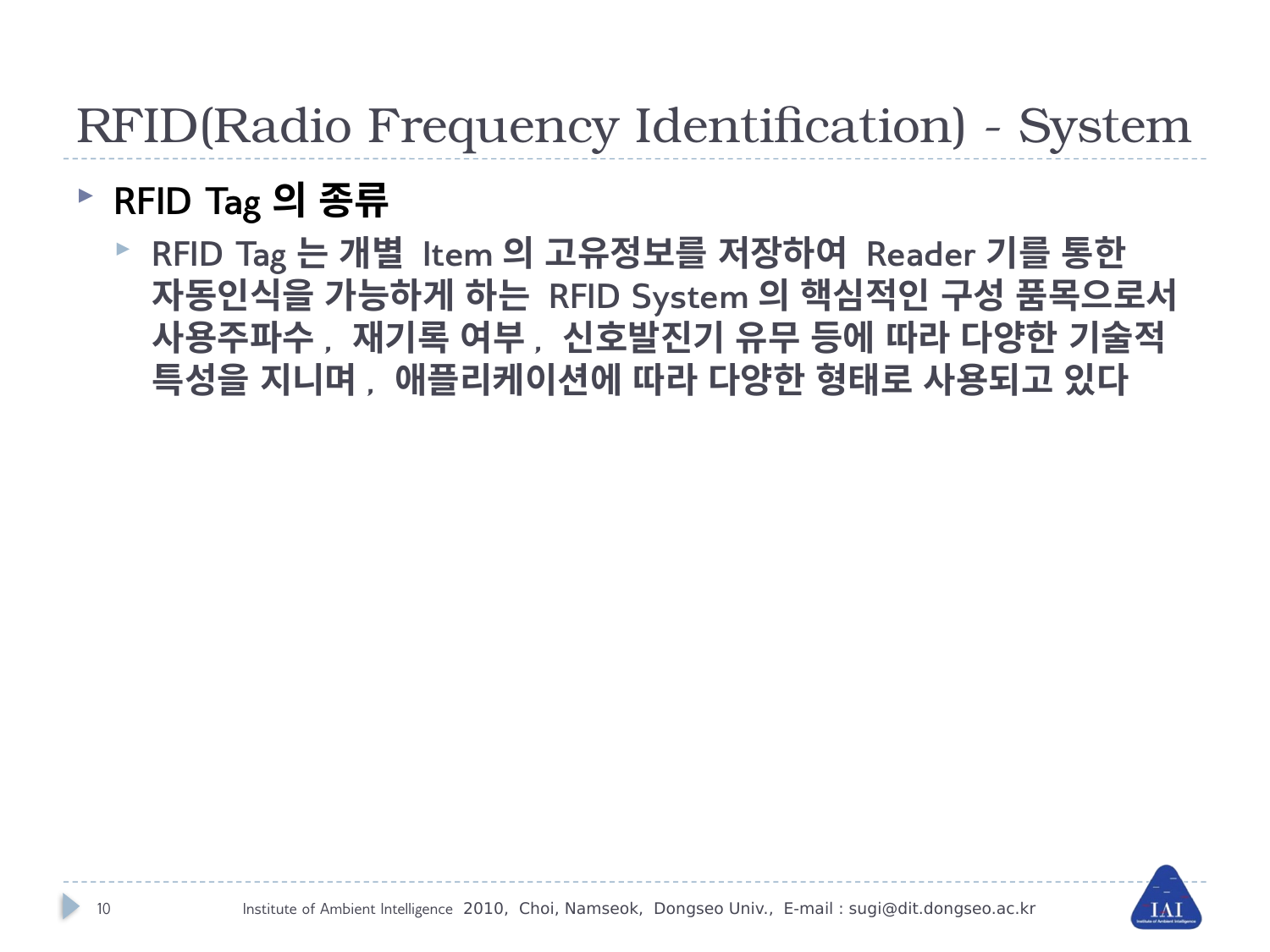

# RFID(Radio Frequency Identification) - System
RFID Tag의 종류
RFID Tag는 개별 Item의 고유정보를 저장하여 Reader기를 통한 자동인식을 가능하게 하는 RFID System의 핵심적인 구성 품목으로서 사용주파수, 재기록 여부, 신호발진기 유무 등에 따라 다양한 기술적 특성을 지니며, 애플리케이션에 따라 다양한 형태로 사용되고 있다